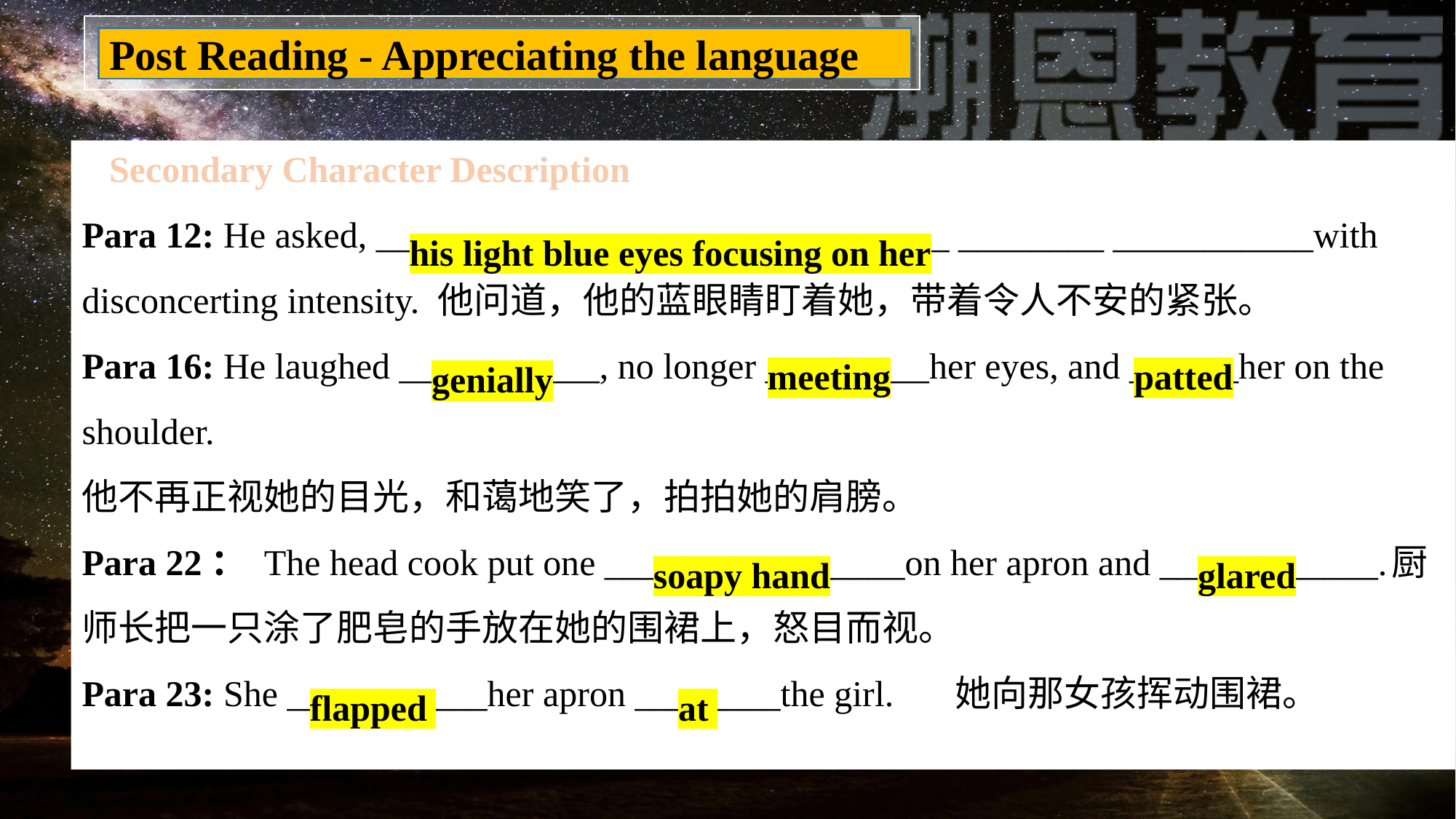

Post Reading - Appreciating the language

Para 12: He asked, ______ _________ _______ ________ ________ ___________with disconcerting intensity. 他问道，他的蓝眼睛盯着她，带着令人不安的紧张。
Para 16: He laughed ___________, no longer _________her eyes, and ______her on the shoulder.
他不再正视她的目光，和蔼地笑了，拍拍她的肩膀。
Para 22： The head cook put one ________ ________on her apron and ____________.	厨师长把一只涂了肥皂的手放在她的围裙上，怒目而视。
Para 23: She ___________her apron ________the girl.	她向那女孩挥动围裙。
Secondary Character Description
his light blue eyes focusing on her
patted
meeting
genially
soapy hand
glared
flapped
at